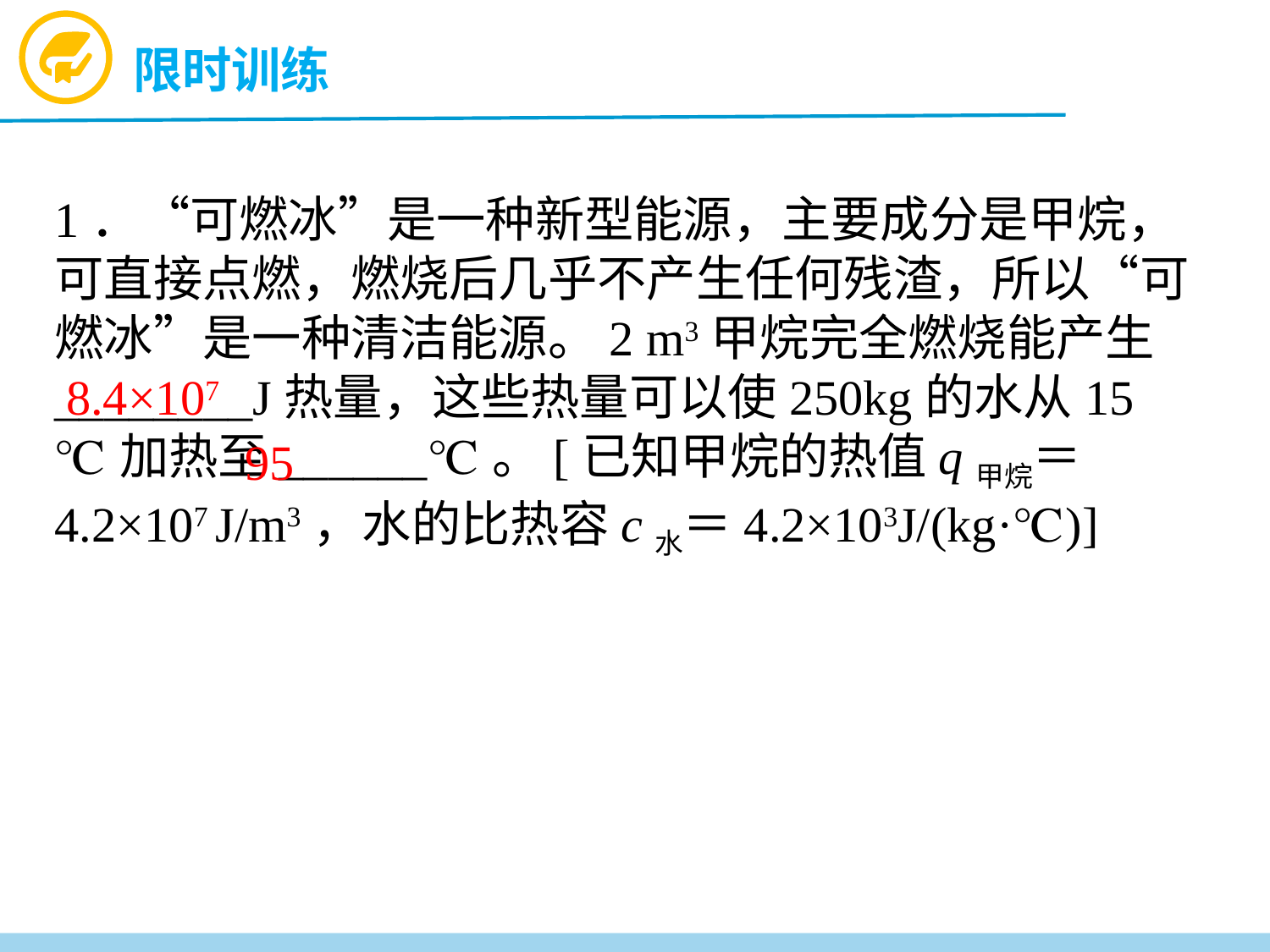

限时训练
1．“可燃冰”是一种新型能源，主要成分是甲烷，可直接点燃，燃烧后几乎不产生任何残渣，所以“可燃冰”是一种清洁能源。2 m3甲烷完全燃烧能产生________J热量，这些热量可以使250kg的水从15 ℃加热至______℃。[已知甲烷的热值q甲烷＝4.2×107 J/m3，水的比热容c水＝4.2×103J/(kg·℃)]
8.4×107
95